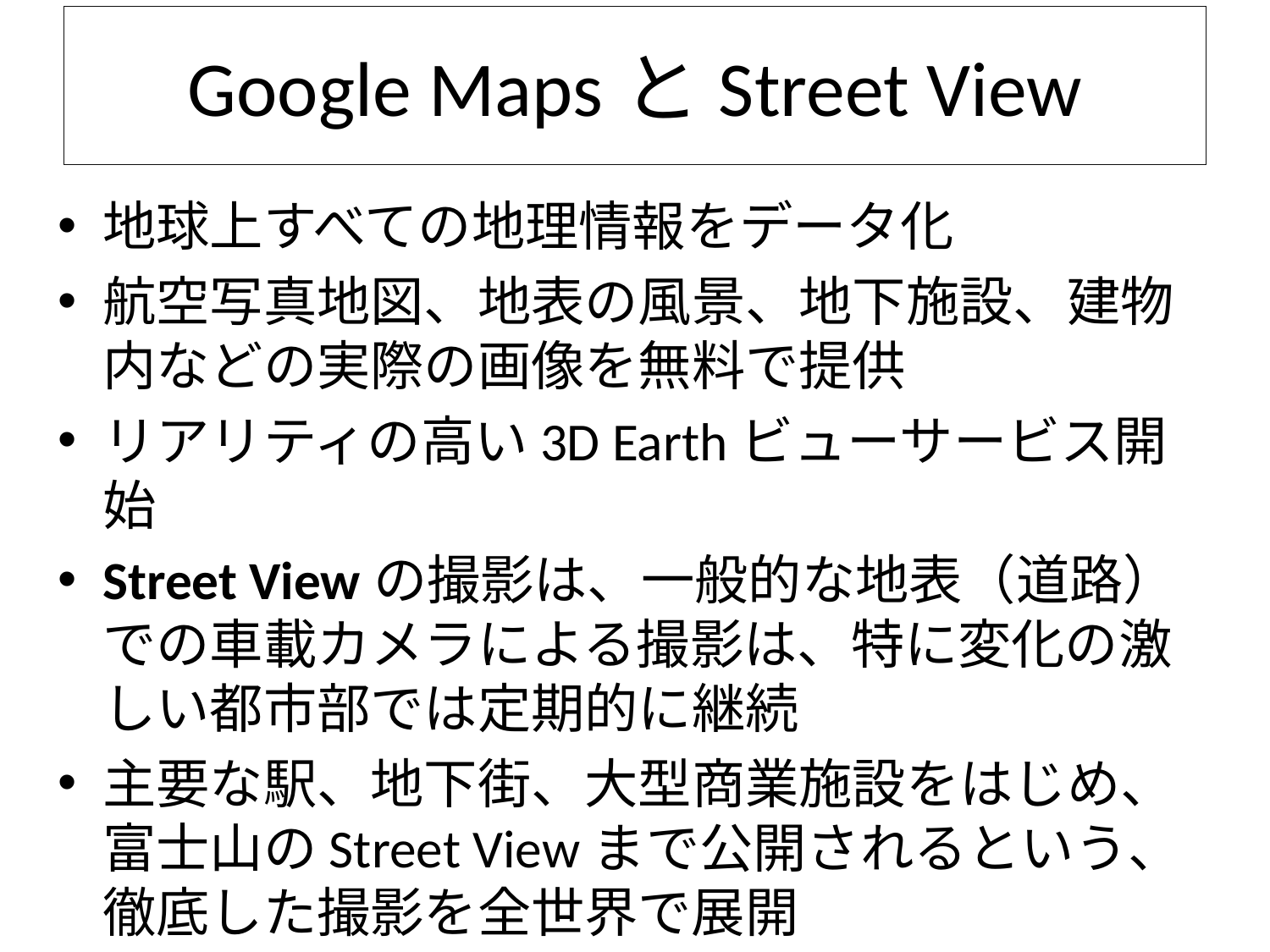

# Google MapsとStreet View
地球上すべての地理情報をデータ化
航空写真地図、地表の風景、地下施設、建物内などの実際の画像を無料で提供
リアリティの高い3D Earthビューサービス開始
Street Viewの撮影は、一般的な地表（道路）での車載カメラによる撮影は、特に変化の激しい都市部では定期的に継続
主要な駅、地下街、大型商業施設をはじめ、富士山のStreet Viewまで公開されるという、徹底した撮影を全世界で展開